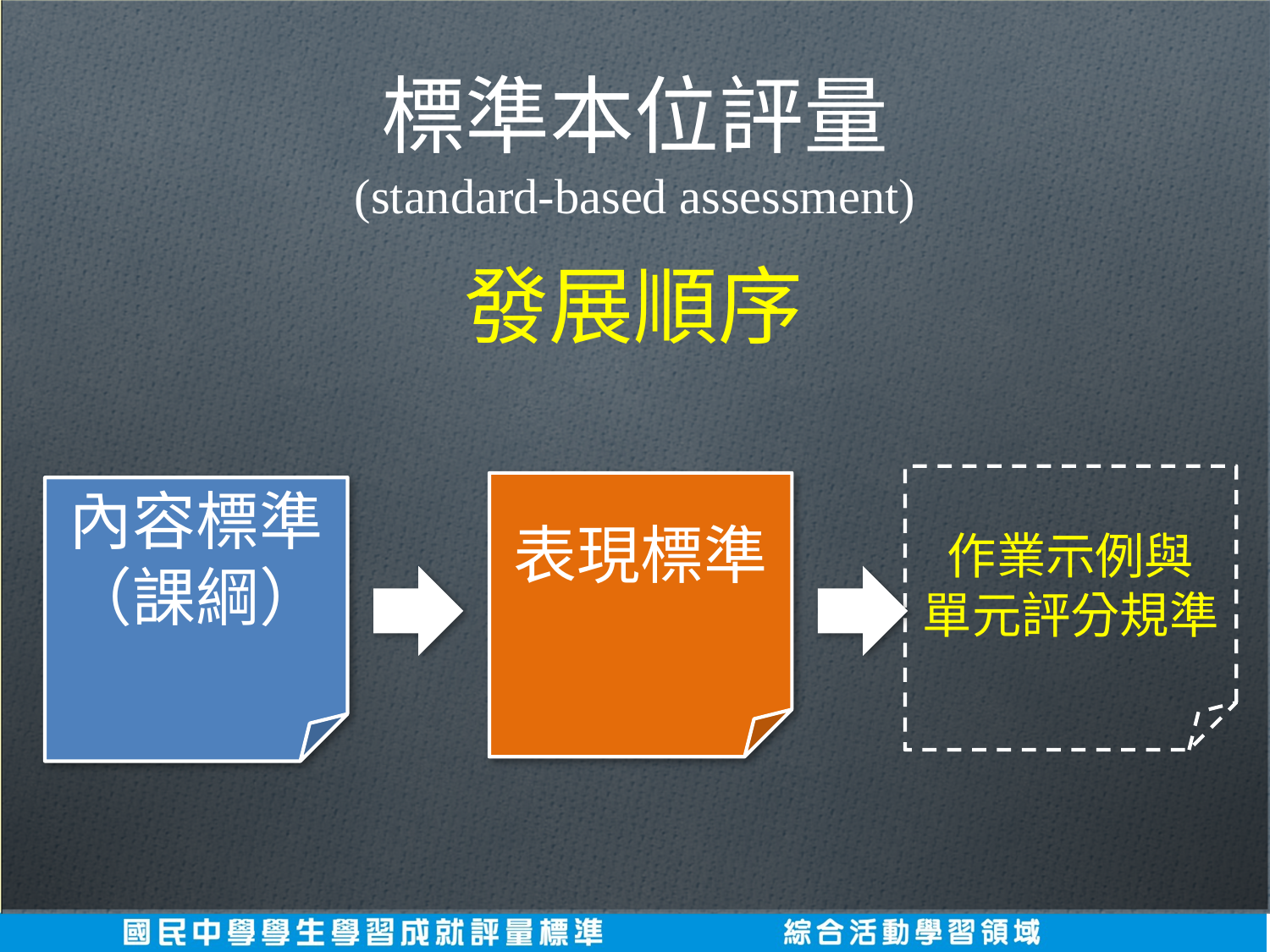

標準本位評量
(standard-based assessment)
發展順序
作業示例與
單元評分規準
表現標準

內容標準
（課綱）